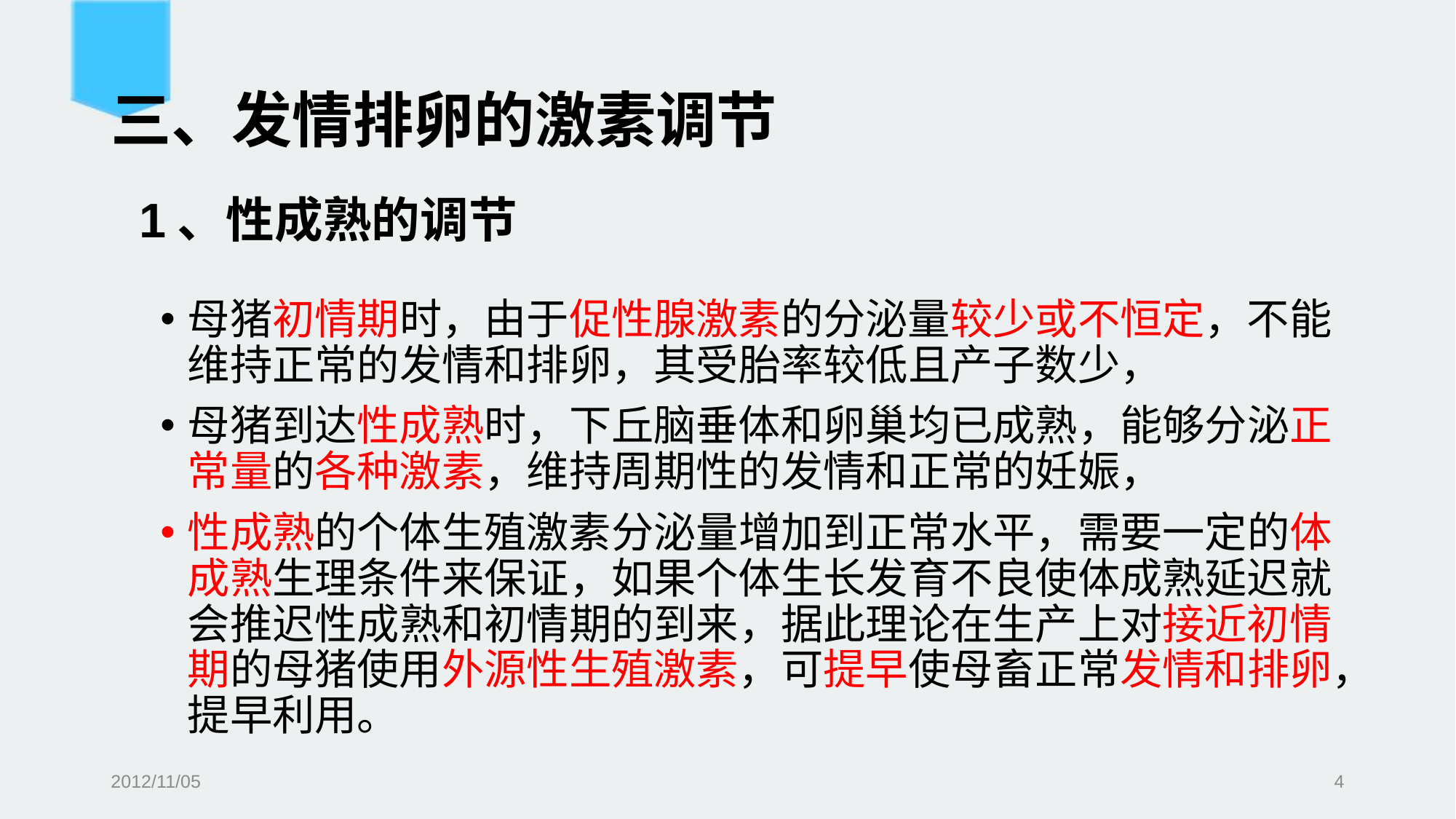

# 三、发情排卵的激素调节
1、性成熟的调节
母猪初情期时，由于促性腺激素的分泌量较少或不恒定，不能维持正常的发情和排卵，其受胎率较低且产子数少，
母猪到达性成熟时，下丘脑垂体和卵巢均已成熟，能够分泌正常量的各种激素，维持周期性的发情和正常的妊娠，
性成熟的个体生殖激素分泌量增加到正常水平，需要一定的体成熟生理条件来保证，如果个体生长发育不良使体成熟延迟就会推迟性成熟和初情期的到来，据此理论在生产上对接近初情期的母猪使用外源性生殖激素，可提早使母畜正常发情和排卵，提早利用。
2012/11/05
4